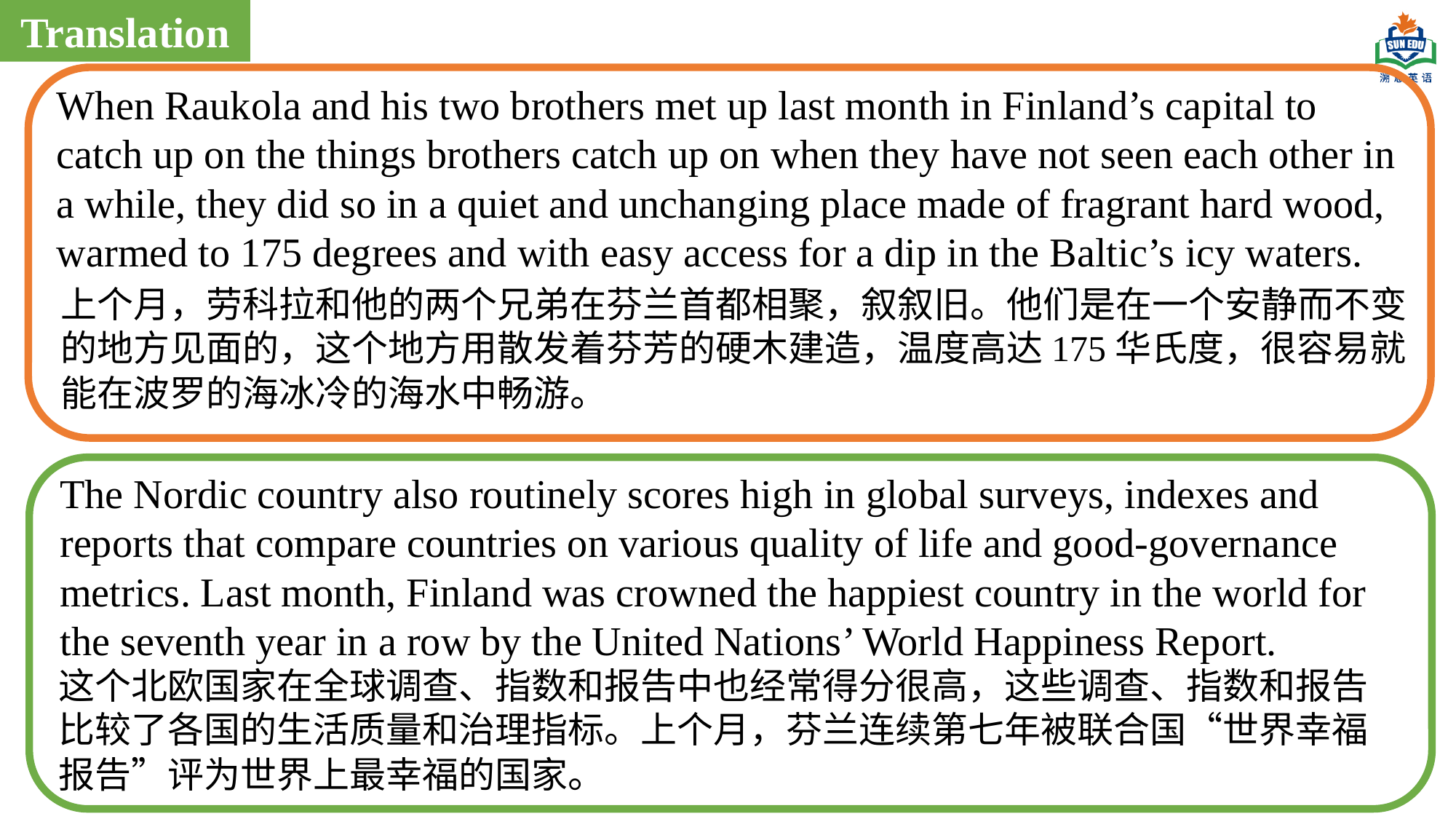

Translation

When Raukola and his two brothers met up last month in Finland’s capital to catch up on the things brothers catch up on when they have not seen each other in a while, they did so in a quiet and unchanging place made of fragrant hard wood, warmed to 175 degrees and with easy access for a dip in the Baltic’s icy waters.
上个月，劳科拉和他的两个兄弟在芬兰首都相聚，叙叙旧。他们是在一个安静而不变的地方见面的，这个地方用散发着芬芳的硬木建造，温度高达175华氏度，很容易就能在波罗的海冰冷的海水中畅游。

The Nordic country also routinely scores high in global surveys, indexes and reports that compare countries on various quality of life and good-governance metrics. Last month, Finland was crowned the happiest country in the world for the seventh year in a row by the United Nations’ World Happiness Report.
这个北欧国家在全球调查、指数和报告中也经常得分很高，这些调查、指数和报告比较了各国的生活质量和治理指标。上个月，芬兰连续第七年被联合国“世界幸福报告”评为世界上最幸福的国家。